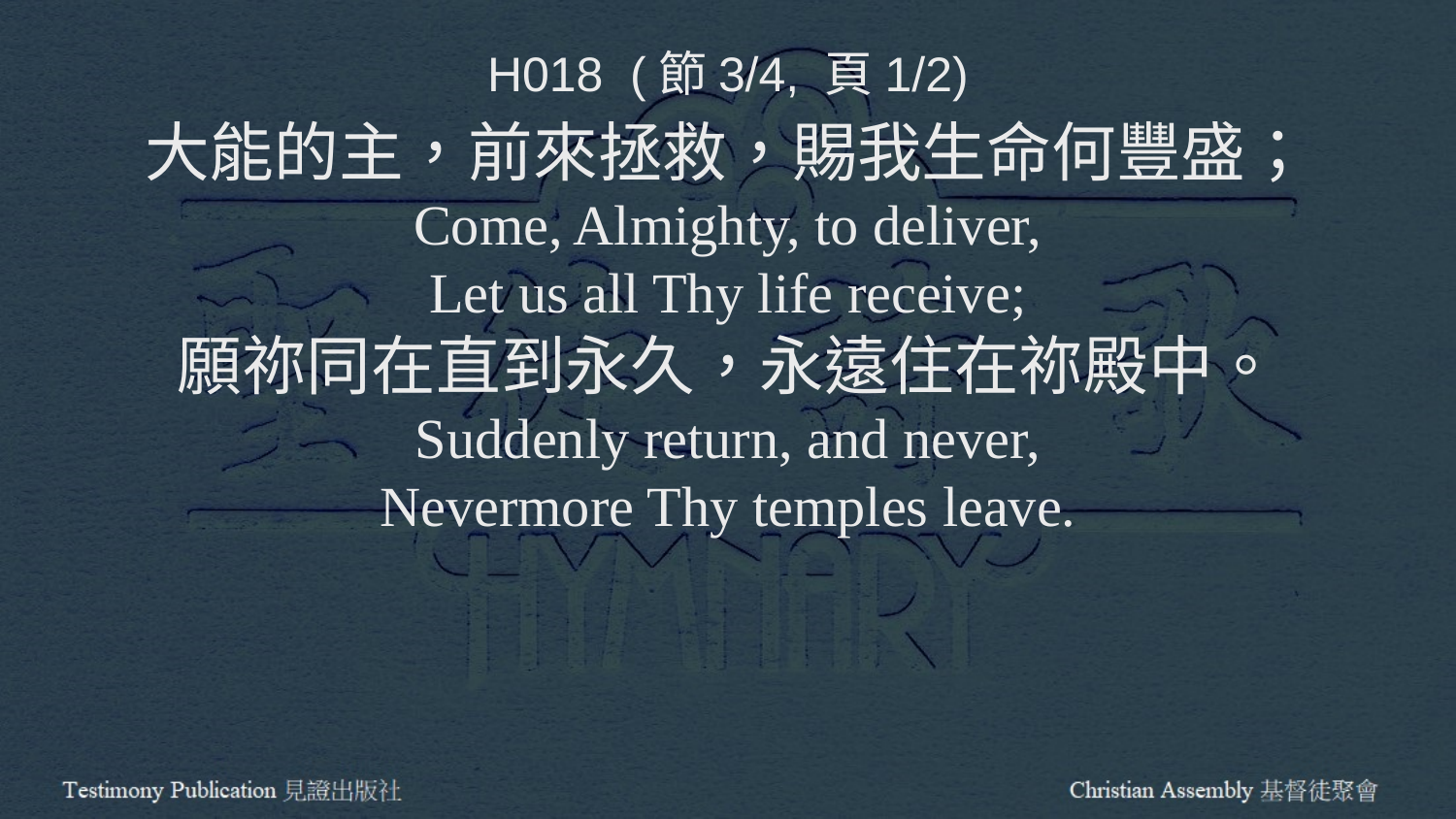

H018  (節3/4, 頁1/2)
大能的主，前來拯救，賜我生命何豐盛；
Come, Almighty, to deliver,
Let us all Thy life receive;
願祢同在直到永久，永遠住在祢殿中。
Suddenly return, and never,
Nevermore Thy temples leave.